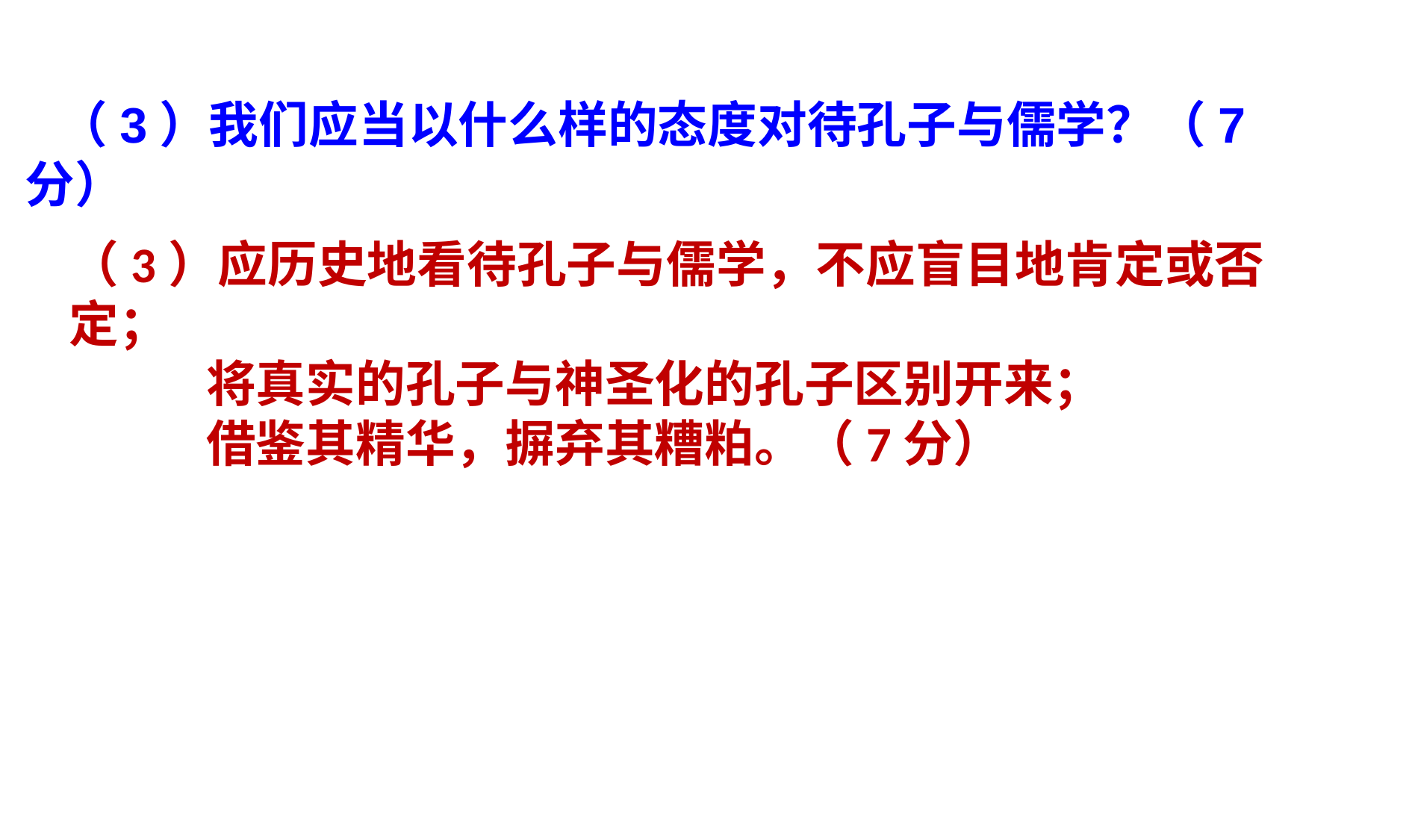

（3）我们应当以什么样的态度对待孔子与儒学？（7分）
（3）应历史地看待孔子与儒学，不应盲目地肯定或否定；
           将真实的孔子与神圣化的孔子区别开来；
           借鉴其精华，摒弃其糟粕。（7分）